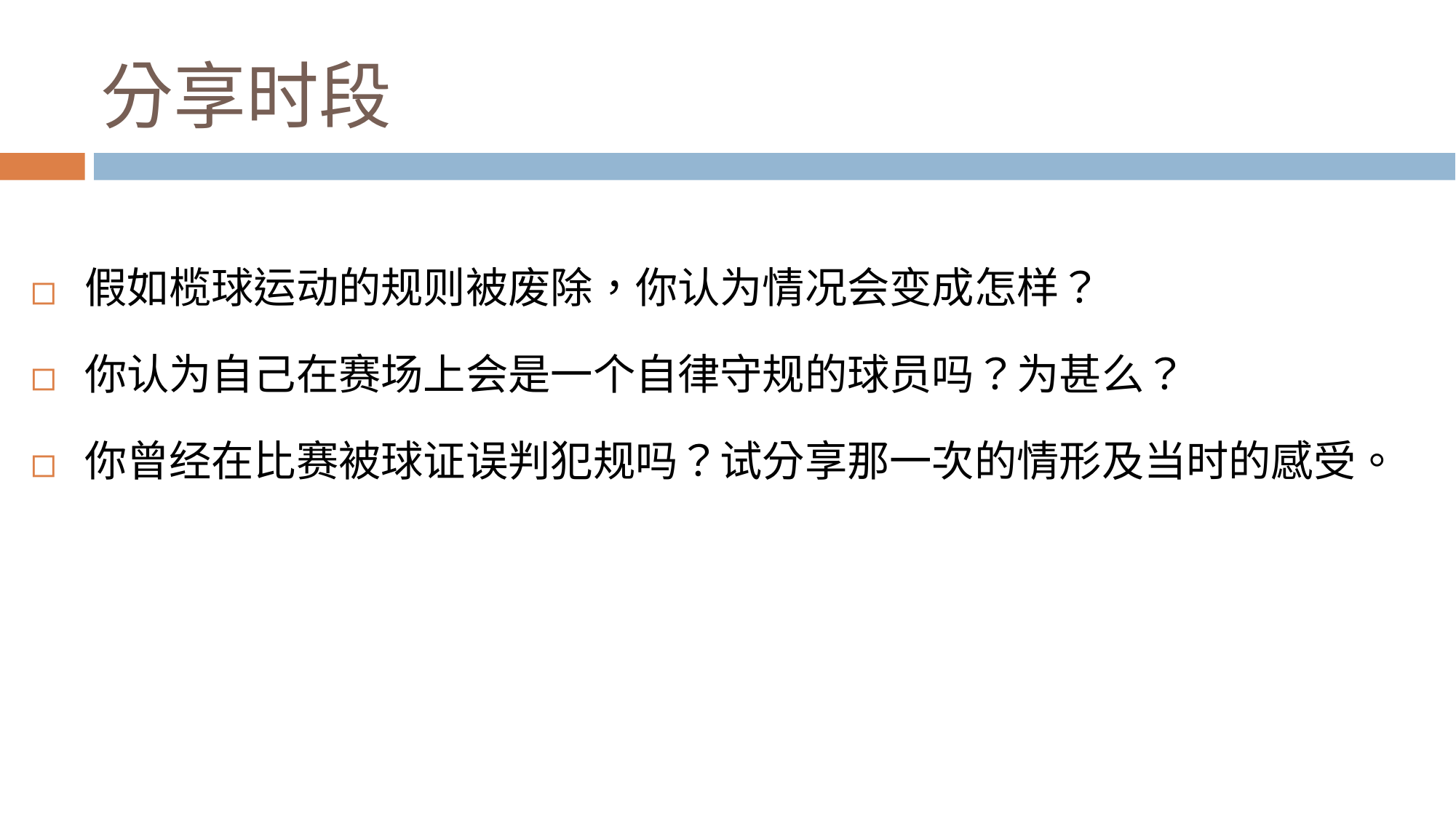

# 分享时段
假如榄球运动的规则被废除，你认为情况会变成怎样？
你认为自己在赛场上会是一个自律守规的球员吗？为甚么？
你曾经在比赛被球证误判犯规吗？试分享那一次的情形及当时的感受。